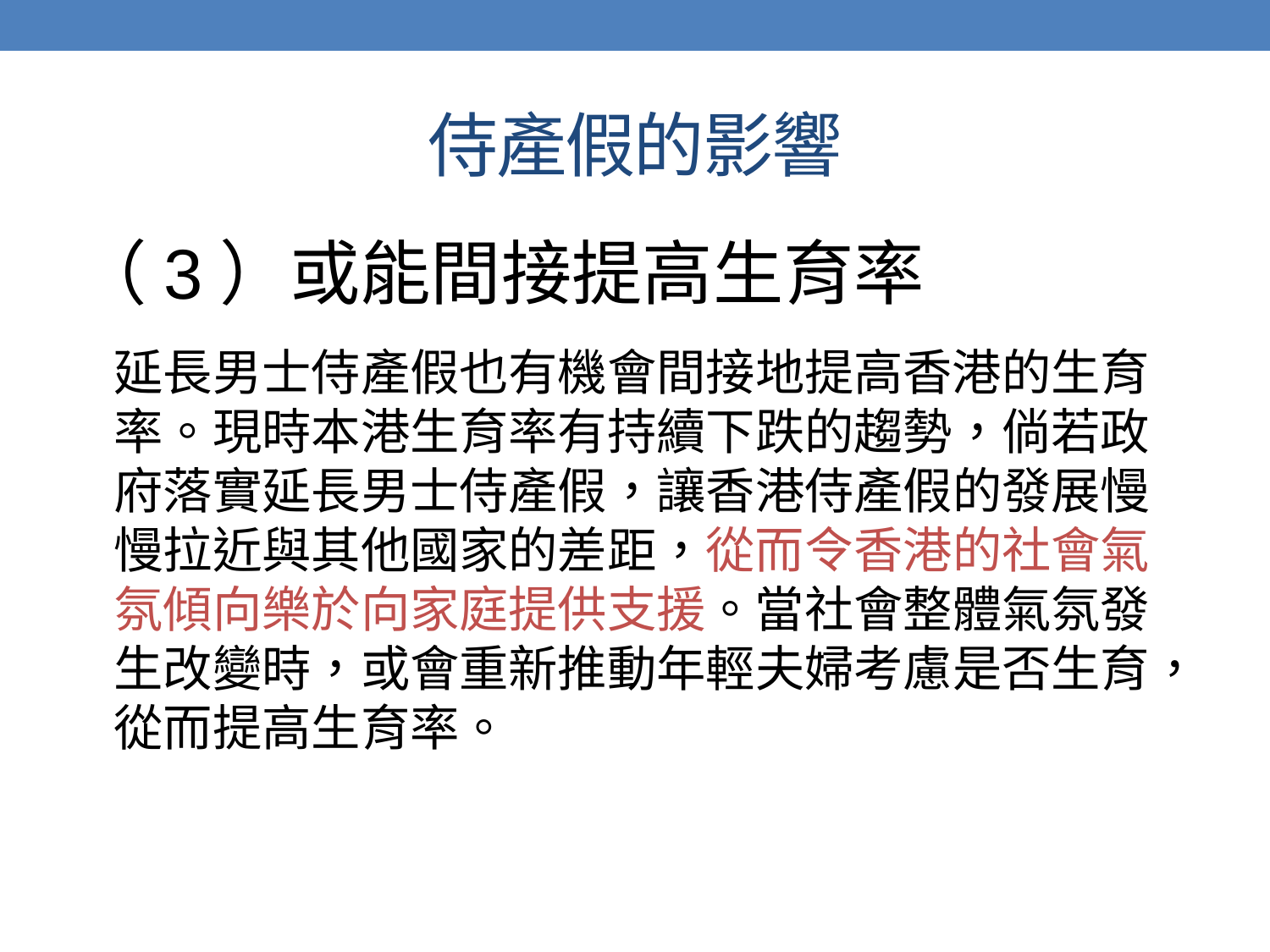

# 侍產假的影響
（3）或能間接提高生育率
延長男士侍產假也有機會間接地提高香港的生育率。現時本港生育率有持續下跌的趨勢，倘若政府落實延長男士侍產假，讓香港侍產假的發展慢慢拉近與其他國家的差距，從而令香港的社會氣氛傾向樂於向家庭提供支援。當社會整體氣氛發生改變時，或會重新推動年輕夫婦考慮是否生育，從而提高生育率。